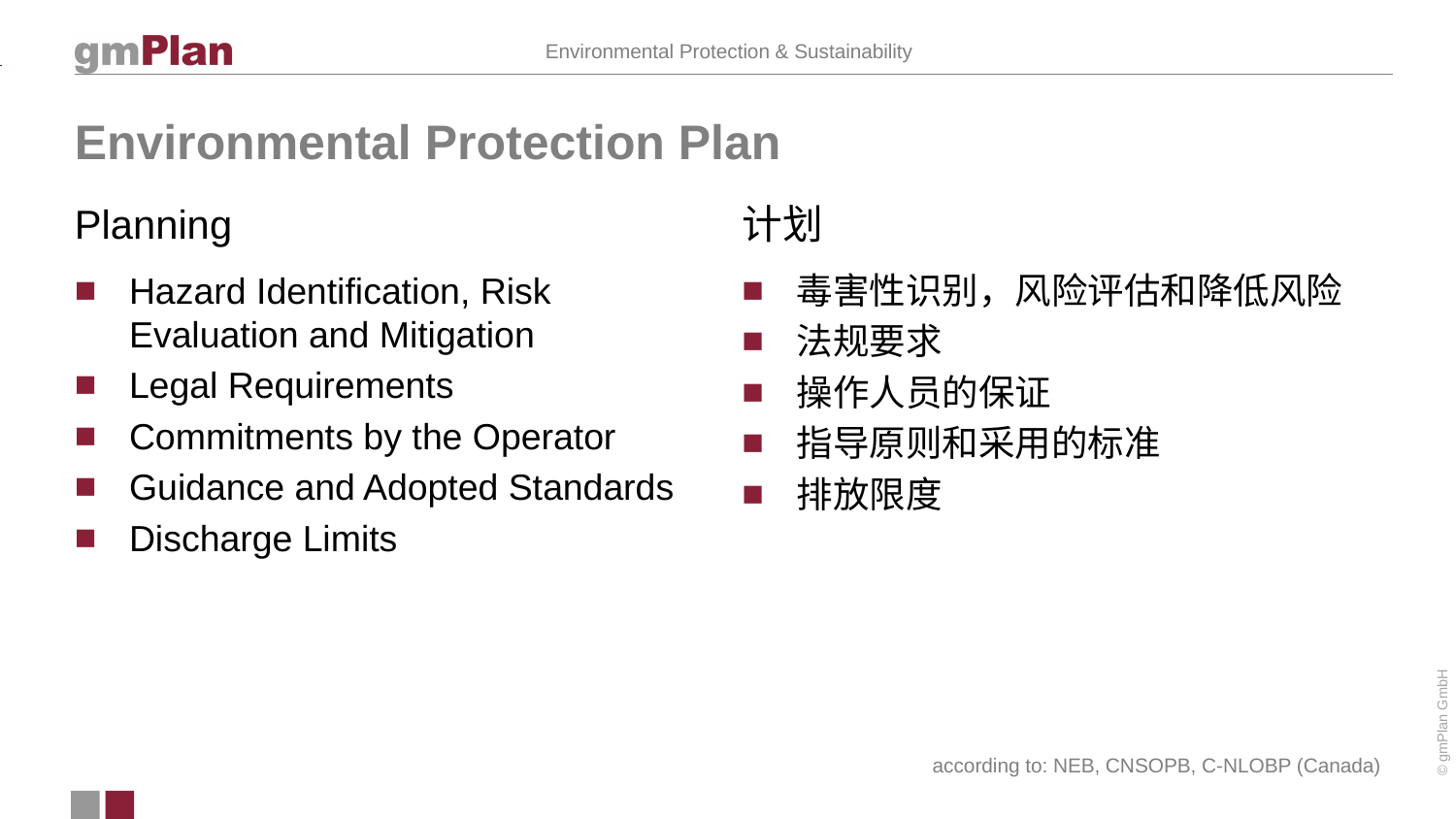

# Environmental Protection Plan
Planning
计划

毒害性识别，风险评估和降低风险
法规要求
操作人员的保证
指导原则和采用的标准
排放限度
Hazard Identification, Risk Evaluation and Mitigation
Legal Requirements
Commitments by the Operator
Guidance and Adopted Standards
Discharge Limits
according to: NEB, CNSOPB, C-NLOBP (Canada)